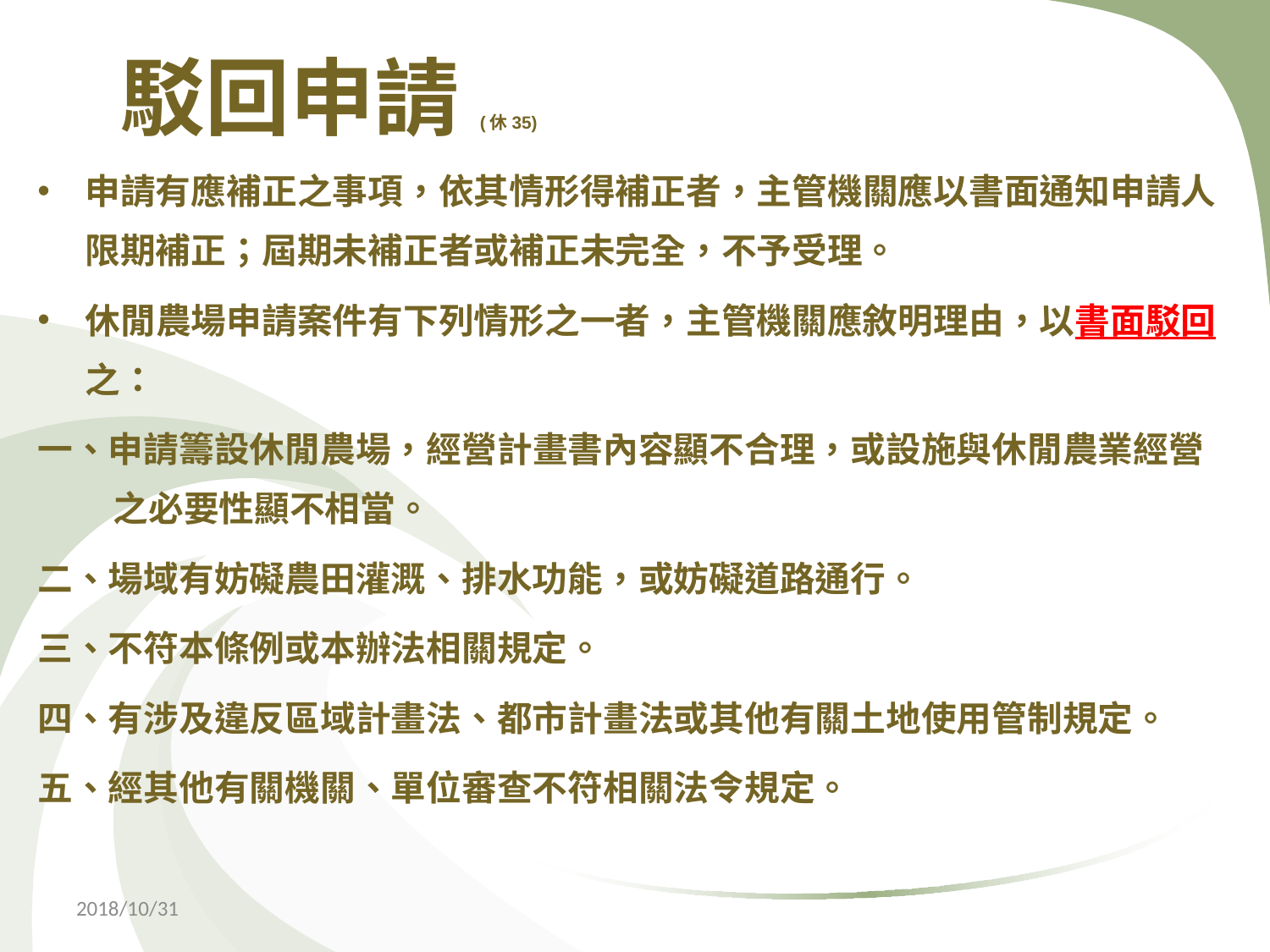

駁回申請(休35)
申請有應補正之事項，依其情形得補正者，主管機關應以書面通知申請人限期補正；屆期未補正者或補正未完全，不予受理。
休閒農場申請案件有下列情形之一者，主管機關應敘明理由，以書面駁回之：
一、申請籌設休閒農場，經營計畫書內容顯不合理，或設施與休閒農業經營之必要性顯不相當。
二、場域有妨礙農田灌溉、排水功能，或妨礙道路通行。
三、不符本條例或本辦法相關規定。
四、有涉及違反區域計畫法、都市計畫法或其他有關土地使用管制規定。
五、經其他有關機關、單位審查不符相關法令規定。

2018/10/31